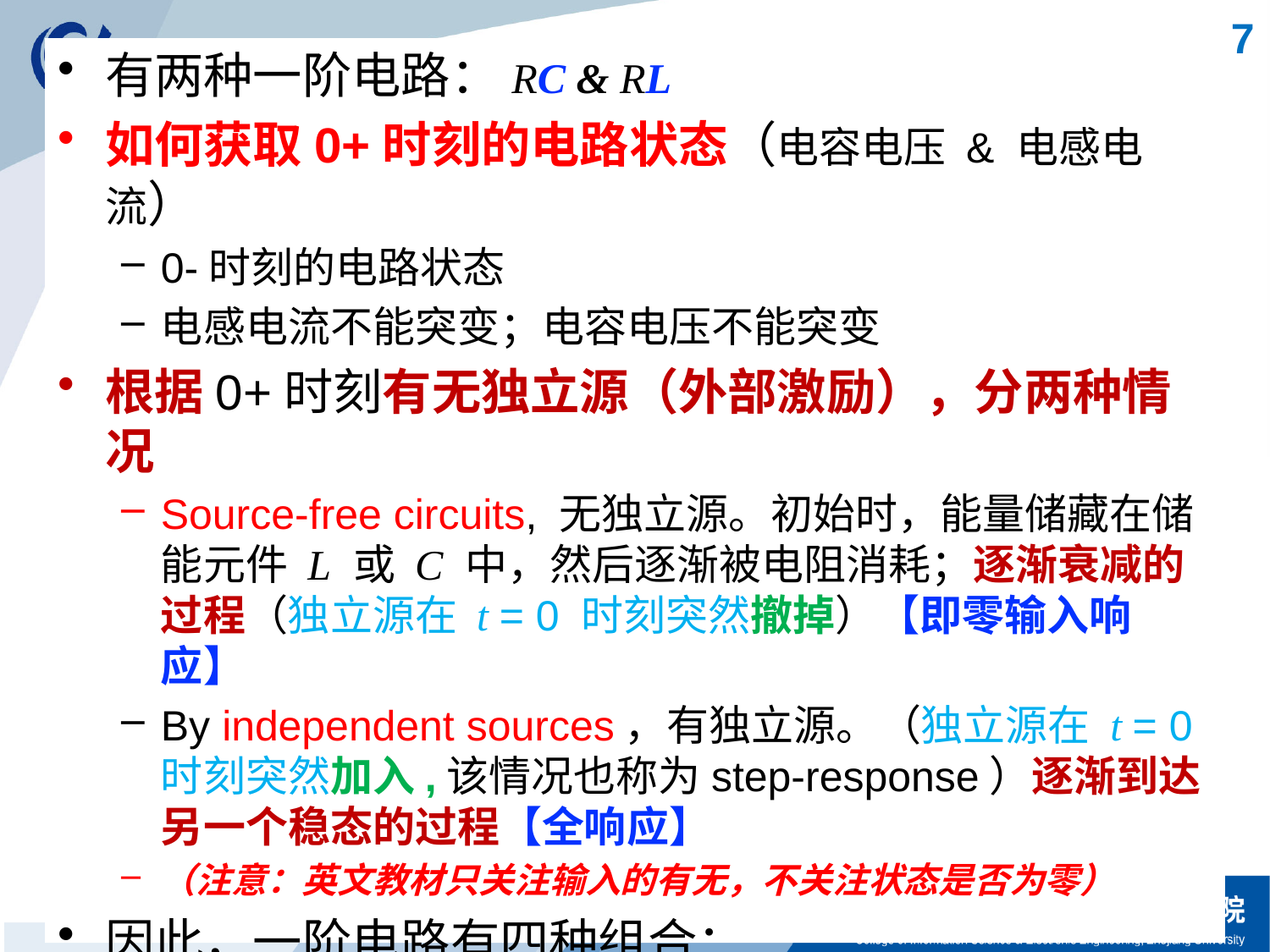

7
有两种一阶电路：RC & RL
如何获取0+时刻的电路状态（电容电压 & 电感电流）
0-时刻的电路状态
电感电流不能突变；电容电压不能突变
根据0+时刻有无独立源（外部激励），分两种情况
Source-free circuits, 无独立源。初始时，能量储藏在储能元件 L 或 C 中，然后逐渐被电阻消耗；逐渐衰减的过程（独立源在 t = 0 时刻突然撤掉）【即零输入响应】
By independent sources，有独立源。（独立源在 t = 0 时刻突然加入,该情况也称为step-response）逐渐到达另一个稳态的过程【全响应】
（注意：英文教材只关注输入的有无，不关注状态是否为零）
因此，一阶电路有四种组合：
①source-free RC；②source-free RL；
③step-response of RC; ④step-response of RL